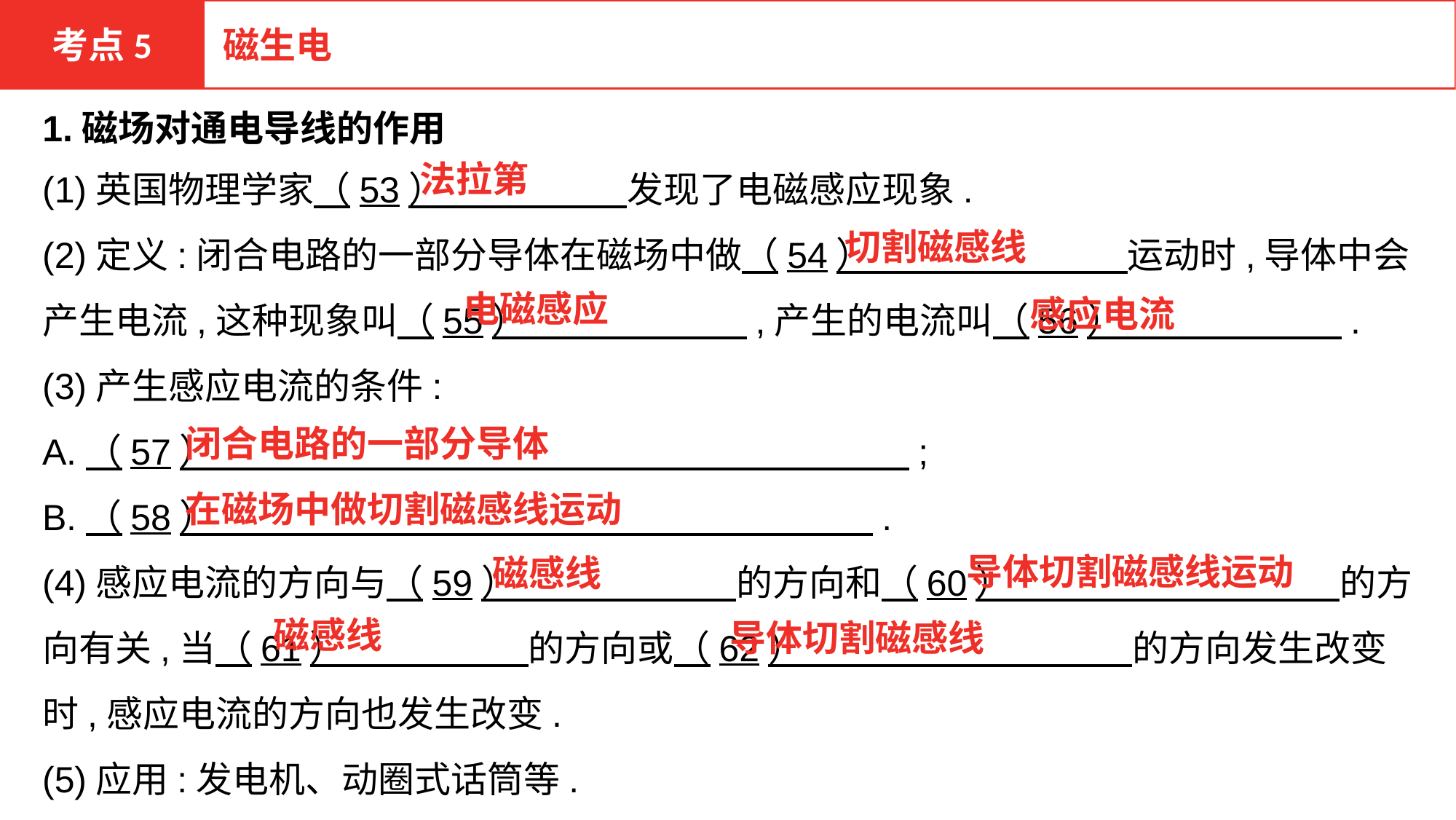

考点5
磁生电
1.磁场对通电导线的作用
(1)英国物理学家（53）　　　　　发现了电磁感应现象.
(2)定义:闭合电路的一部分导体在磁场中做（54）　　　　　　　运动时,导体中会产生电流,这种现象叫（55）　　　　　　,产生的电流叫（56）　　　　　　.
(3)产生感应电流的条件:
A.（57）　　　　　　　　　　　                  　　　　;
B.（58）　　　　　　　　                  　　　　　　.
(4)感应电流的方向与（59）　　　　　　的方向和（60）　　　　　　　　　的方向有关,当（61）　　　　　的方向或（62）　　　　　　　　　的方向发生改变时,感应电流的方向也发生改变.
(5)应用:发电机、动圈式话筒等.
法拉第
切割磁感线
电磁感应
感应电流
闭合电路的一部分导体
在磁场中做切割磁感线运动
导体切割磁感线运动
磁感线
磁感线
导体切割磁感线